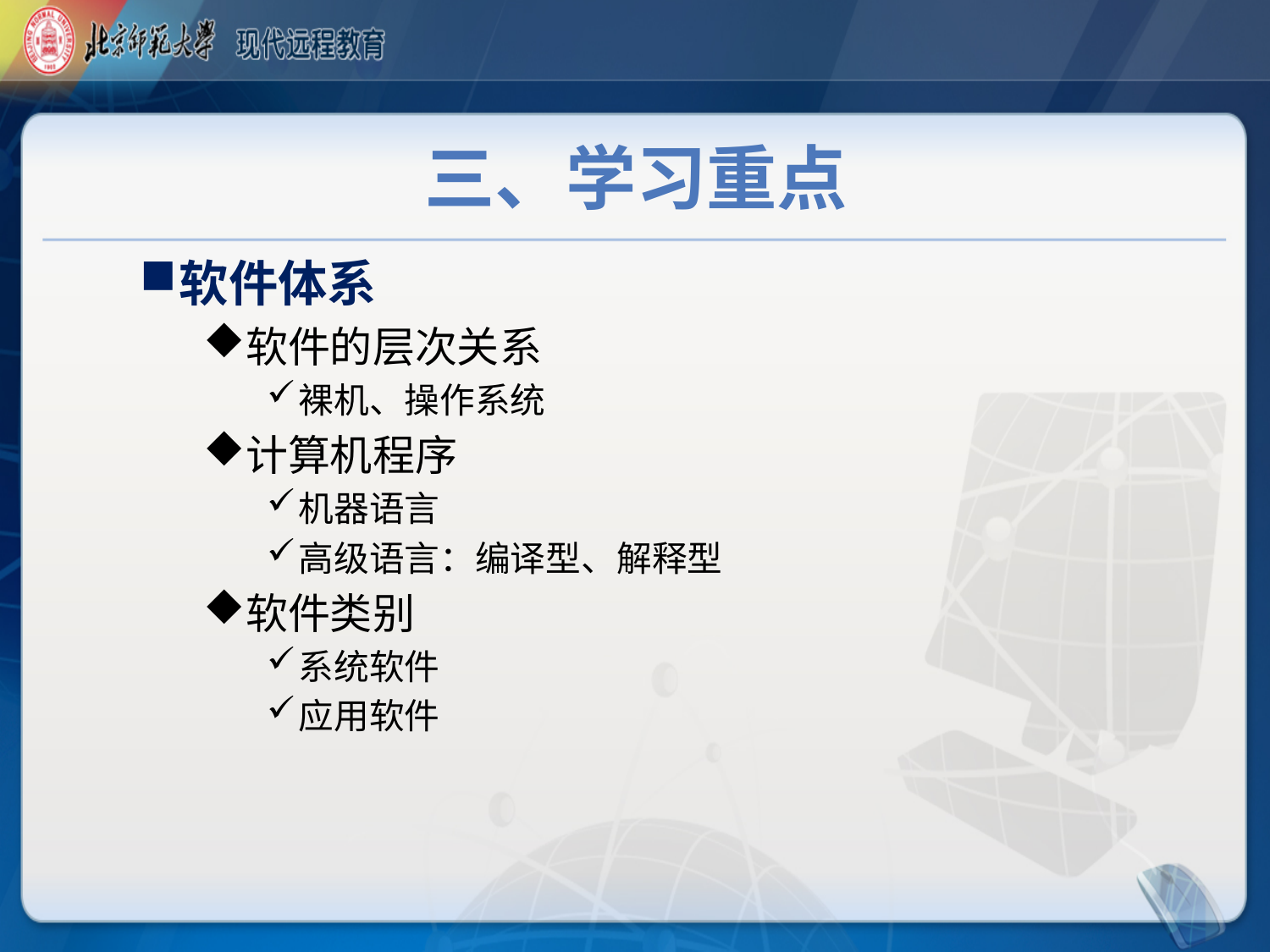

# 三、学习重点
软件体系
软件的层次关系
裸机、操作系统
计算机程序
机器语言
高级语言：编译型、解释型
软件类别
系统软件
应用软件